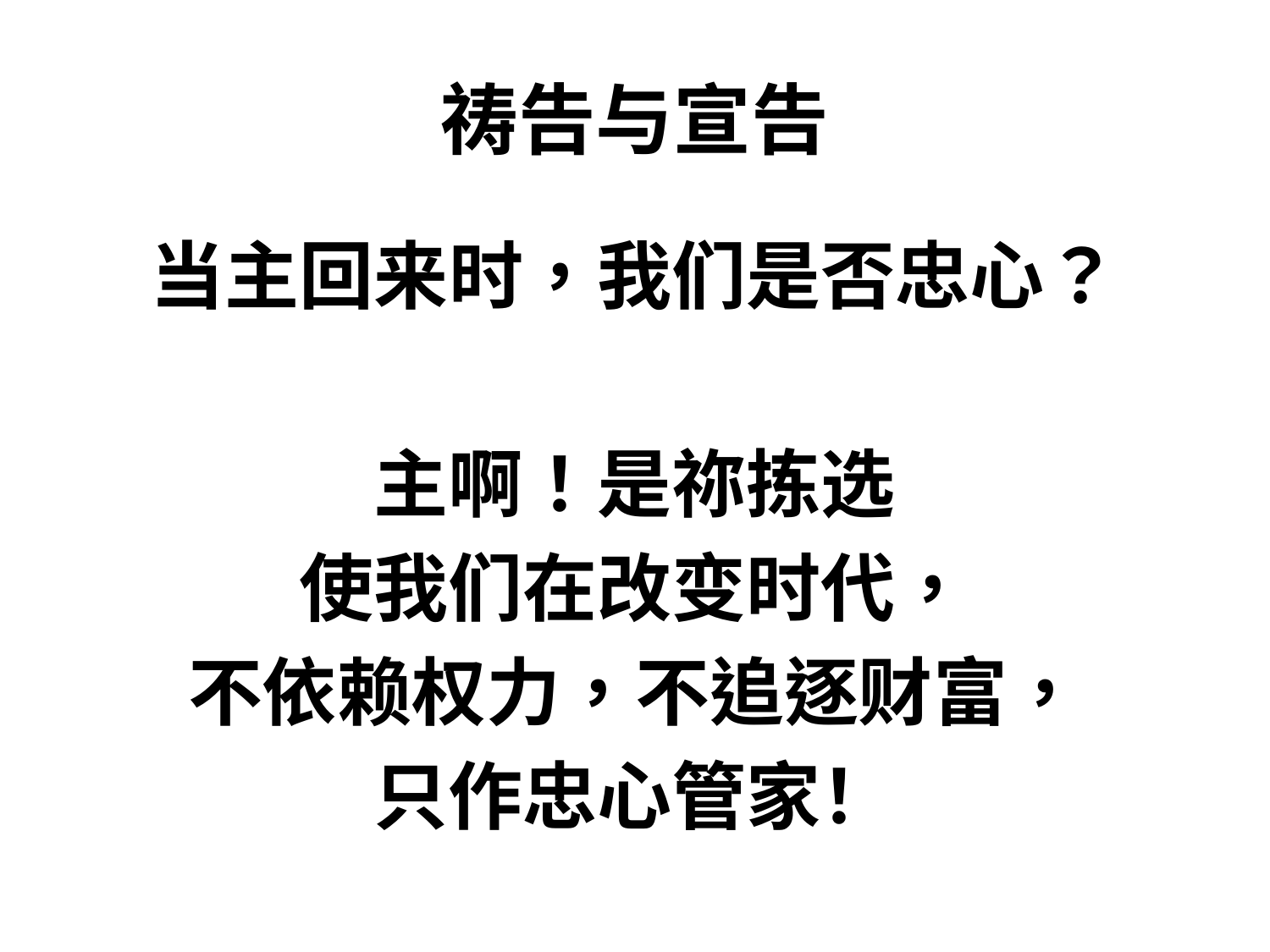

# 祷告与宣告
当主回来时，我们是否忠心？

主啊！是祢拣选
使我们在改变时代，
不依赖权力，不追逐财富，
只作忠心管家！